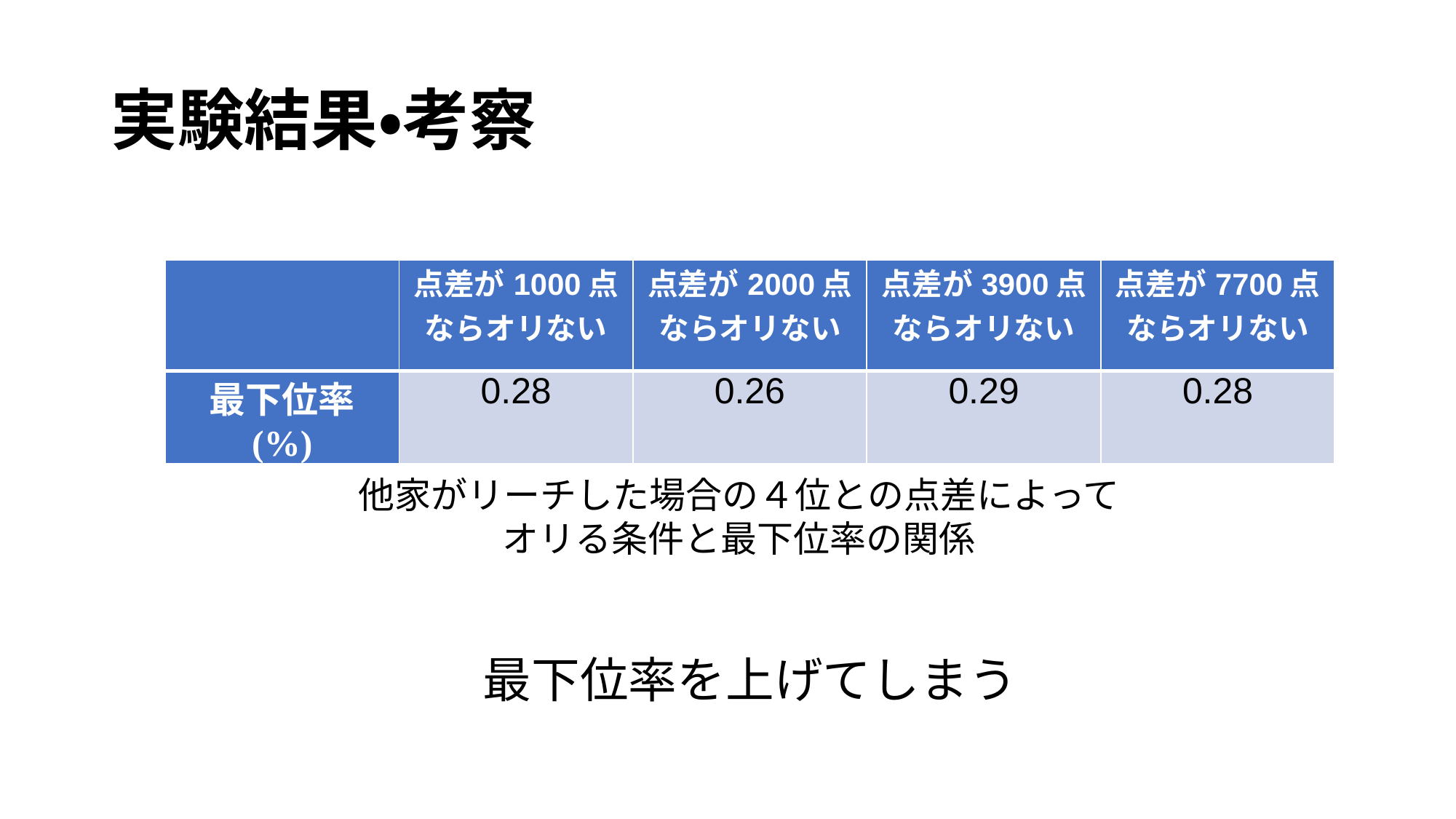

# 実験結果・考察
|  | 点差が1000点ならオリない | 点差が2000点ならオリない | 点差が3900点ならオリない | 点差が7700点ならオリない |
| --- | --- | --- | --- | --- |
| 最下位率 (%) | 0.28 | 0.26 | 0.29 | 0.28 |
他家がリーチした場合の４位との点差によって
オリる条件と最下位率の関係
最下位率を上げてしまう